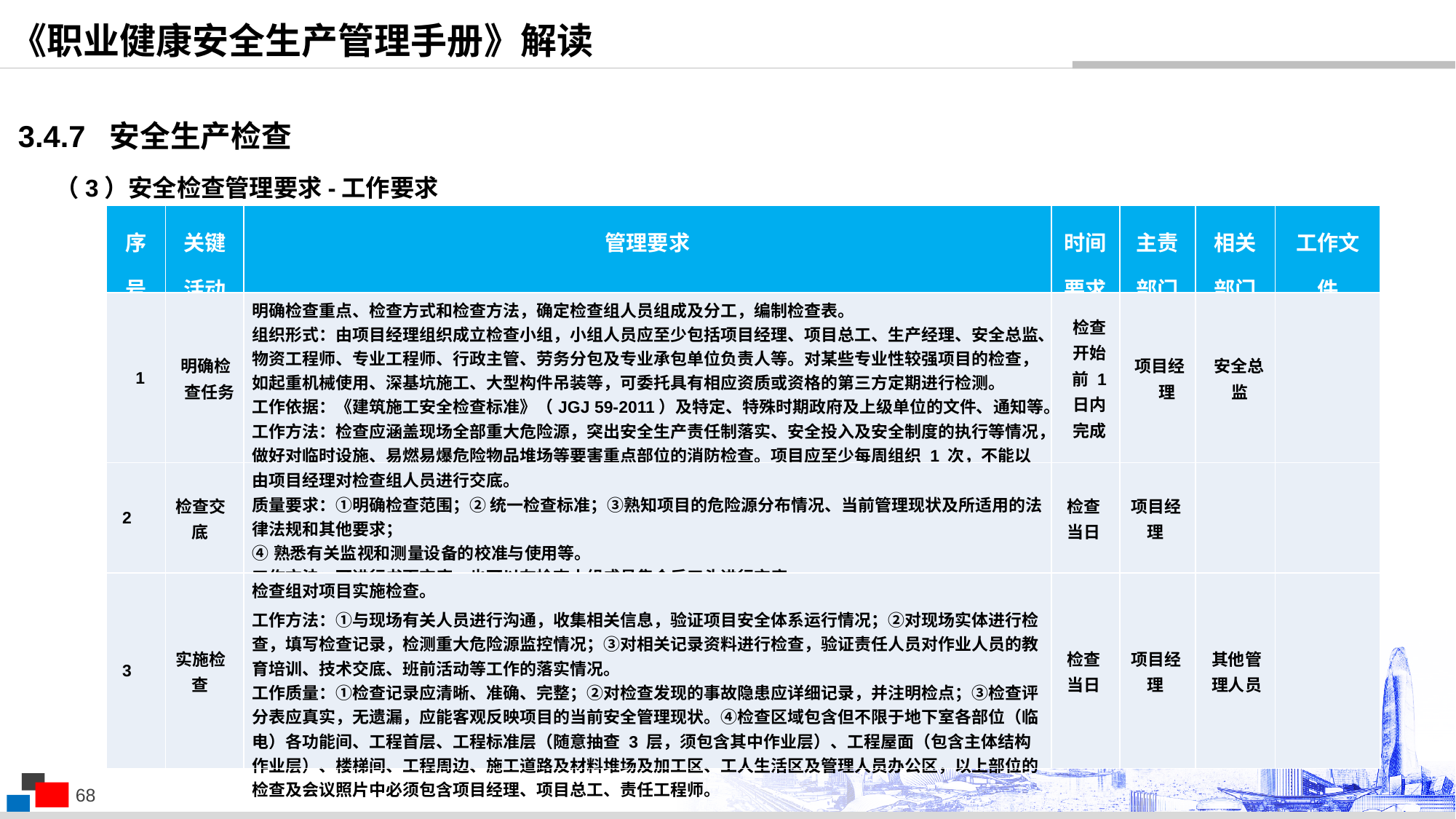

《职业健康安全生产管理手册》解读

3.4.7  安全生产检查
（3）安全检查管理要求-工作要求
| 序号 | 关键活动 | 管理要求 | 时间要求 | 主责部门 | 相关部门 | 工作文件 |
| --- | --- | --- | --- | --- | --- | --- |
| 1 | 明确检查任务 | 明确检查重点、检查方式和检查方法，确定检查组人员组成及分工，编制检查表。 组织形式：由项目经理组织成立检查小组，小组人员应至少包括项目经理、项目总工、生产经理、安全总监、物资工程师、专业工程师、行政主管、劳务分包及专业承包单位负责人等。对某些专业性较强项目的检查，如起重机械使用、深基坑施工、大型构件吊装等，可委托具有相应资质或资格的第三方定期进行检测。 工作依据：《建筑施工安全检查标准》（JGJ 59-2011）及特定、特殊时期政府及上级单位的文件、通知等。 工作方法：检查应涵盖现场全部重大危险源，突出安全生产责任制落实、安全投入及安全制度的执行等情况，做好对临时设施、易燃易爆危险物品堆场等要害重点部位的消防检查。项目应至少每周组织 1 次，不能以业主或监理的周检查代替项目的周安全检查 | 检查开始前 1 日内完成 | 项目经理 | 安全总监 |  |
| 2 | 检查交底 | 由项目经理对检查组人员进行交底。 质量要求：①明确检查范围；② 统一检查标准；③熟知项目的危险源分布情况、当前管理现状及所适用的法律法规和其他要求； ④熟悉有关监视和测量设备的校准与使用等。 工作方法：可进行书面交底，也可以在检查小组成员集合后口头进行交底。 | 检查当日 | 项目经理 |  |  |
| 3 | 实施检查 | 检查组对项目实施检查。 工作方法：①与现场有关人员进行沟通，收集相关信息，验证项目安全体系运行情况；②对现场实体进行检查，填写检查记录，检测重大危险源监控情况；③对相关记录资料进行检查，验证责任人员对作业人员的教育培训、技术交底、班前活动等工作的落实情况。 工作质量：①检查记录应清晰、准确、完整；②对检查发现的事故隐患应详细记录，并注明检点；③检查评分表应真实，无遗漏，应能客观反映项目的当前安全管理现状。④检查区域包含但不限于地下室各部位（临电）各功能间、工程首层、工程标准层（随意抽查 3 层，须包含其中作业层）、工程屋面（包含主体结构作业层）、楼梯间、工程周边、施工道路及材料堆场及加工区、工人生活区及管理人员办公区，以上部位的检查及会议照片中必须包含项目经理、项目总工、责任工程师。 | 检查当日 | 项目经理 | 其他管理人员 |  |